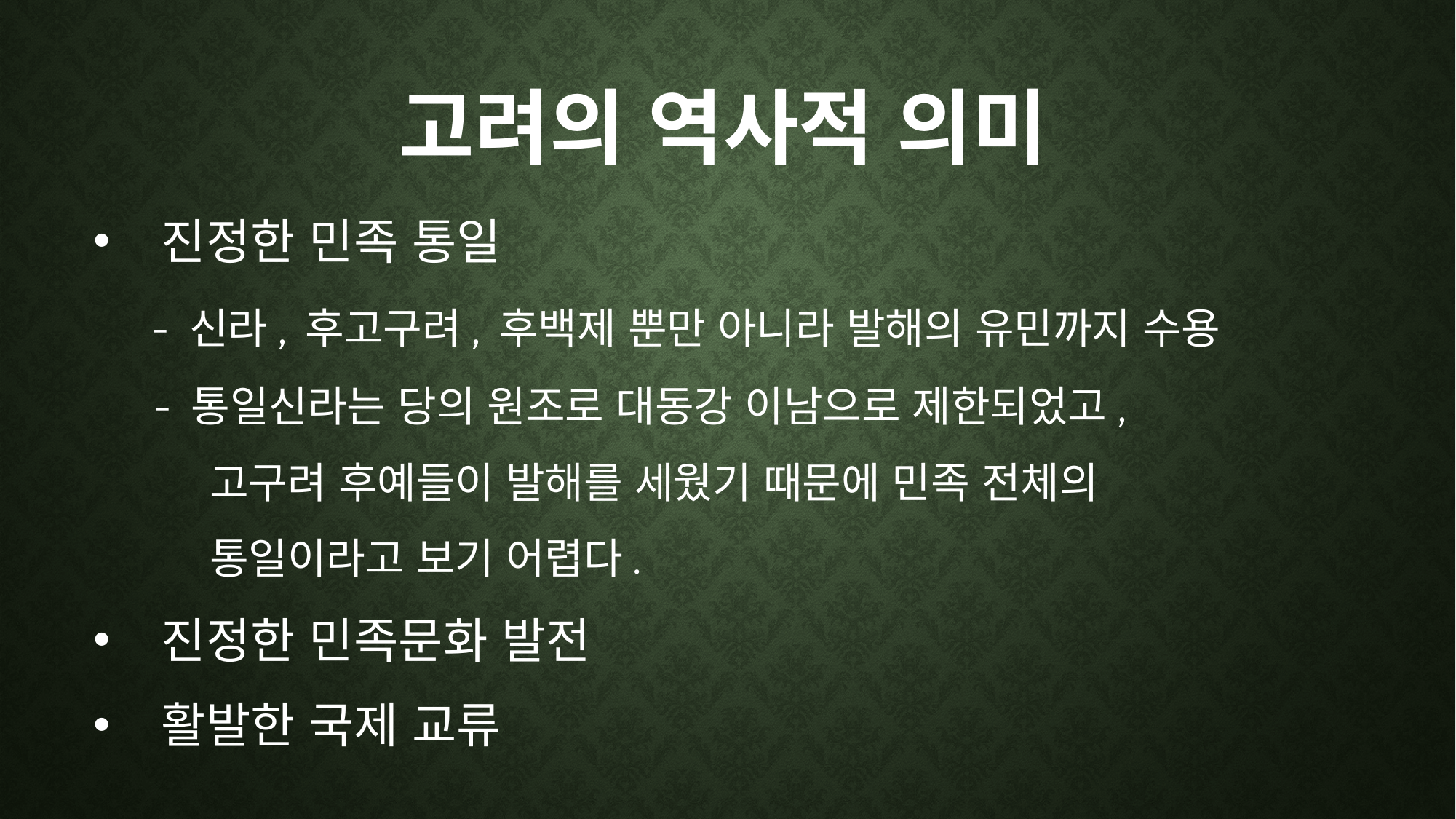

# 고려의 역사적 의미
진정한 민족 통일
      - 신라, 후고구려, 후백제 뿐만 아니라 발해의 유민까지 수용
       - 통일신라는 당의 원조로 대동강 이남으로 제한되었고,
         고구려 후예들이 발해를 세웠기 때문에 민족 전체의
         통일이라고 보기 어렵다.
진정한 민족문화 발전
활발한 국제 교류